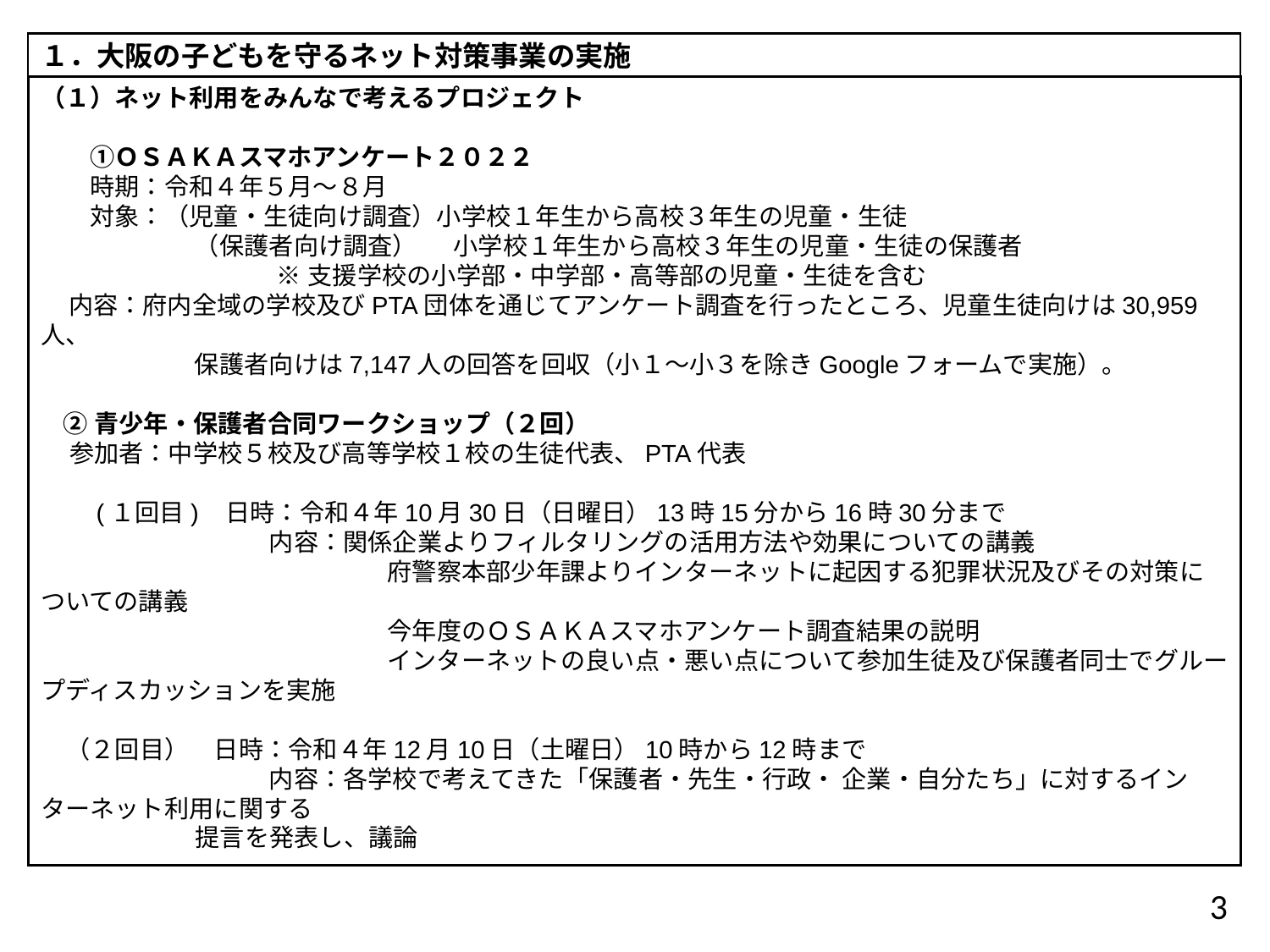

１．大阪の子どもを守るネット対策事業の実施
（１）ネット利用をみんなで考えるプロジェクト

　　①ＯＳＡＫＡスマホアンケート２０２２
　　時期：令和４年５月～８月
　　対象：（児童・生徒向け調査）小学校１年生から高校３年生の児童・生徒
　　　　　　 （保護者向け調査）　  小学校１年生から高校３年生の児童・生徒の保護者
                                           ※支援学校の小学部・中学部・高等部の児童・生徒を含む
    内容：府内全域の学校及びPTA団体を通じてアンケート調査を行ったところ、児童生徒向けは30,959人、
　　　　　　 保護者向けは7,147人の回答を回収（小１～小３を除きGoogleフォームで実施）。

    ➁青少年・保護者合同ワークショップ（２回）
    参加者：中学校５校及び高等学校１校の生徒代表、PTA代表

　　(１回目)   日時：令和４年10月30日（日曜日）13時15分から16時30分まで
　　　　　　　　　 内容：関係企業よりフィルタリングの活用方法や効果についての講義
　　　　　　　　　　　　　　府警察本部少年課よりインターネットに起因する犯罪状況及びその対策についての講義
　　　　　　　　　　　　　　今年度のＯＳＡＫＡスマホアンケート調査結果の説明
　　　　　　　　　　　　　　インターネットの良い点・悪い点について参加生徒及び保護者同士でグループディスカッションを実施

　（２回目）　日時：令和４年12月10日（土曜日）10時から12時まで
　　　　　　　　　 内容：各学校で考えてきた「保護者・先生・行政・ 企業・自分たち」に対するインターネット利用に関する
                           提言を発表し、議論
3